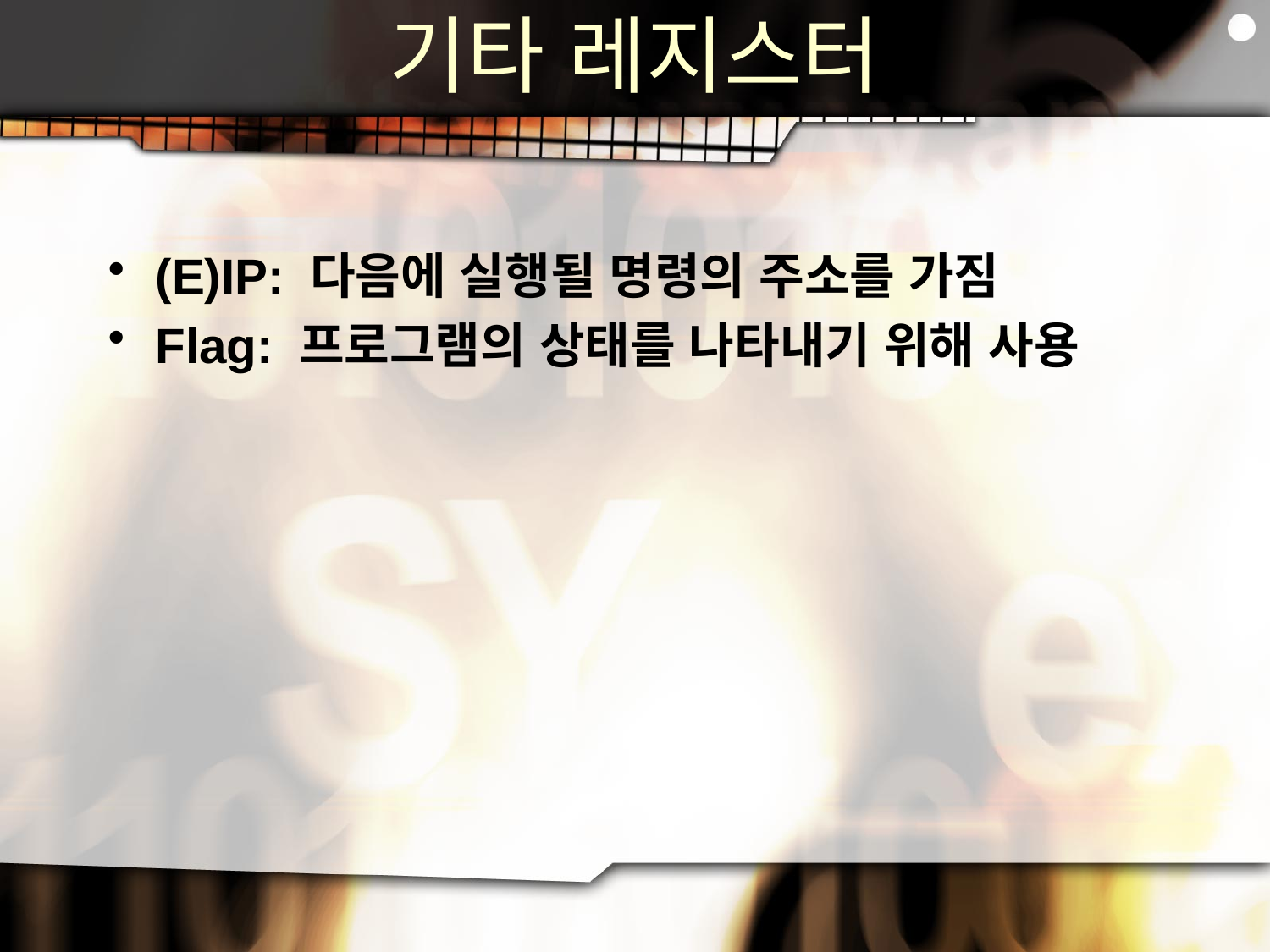

# 기타 레지스터

(E)IP: 다음에 실행될 명령의 주소를 가짐
Flag: 프로그램의 상태를 나타내기 위해 사용